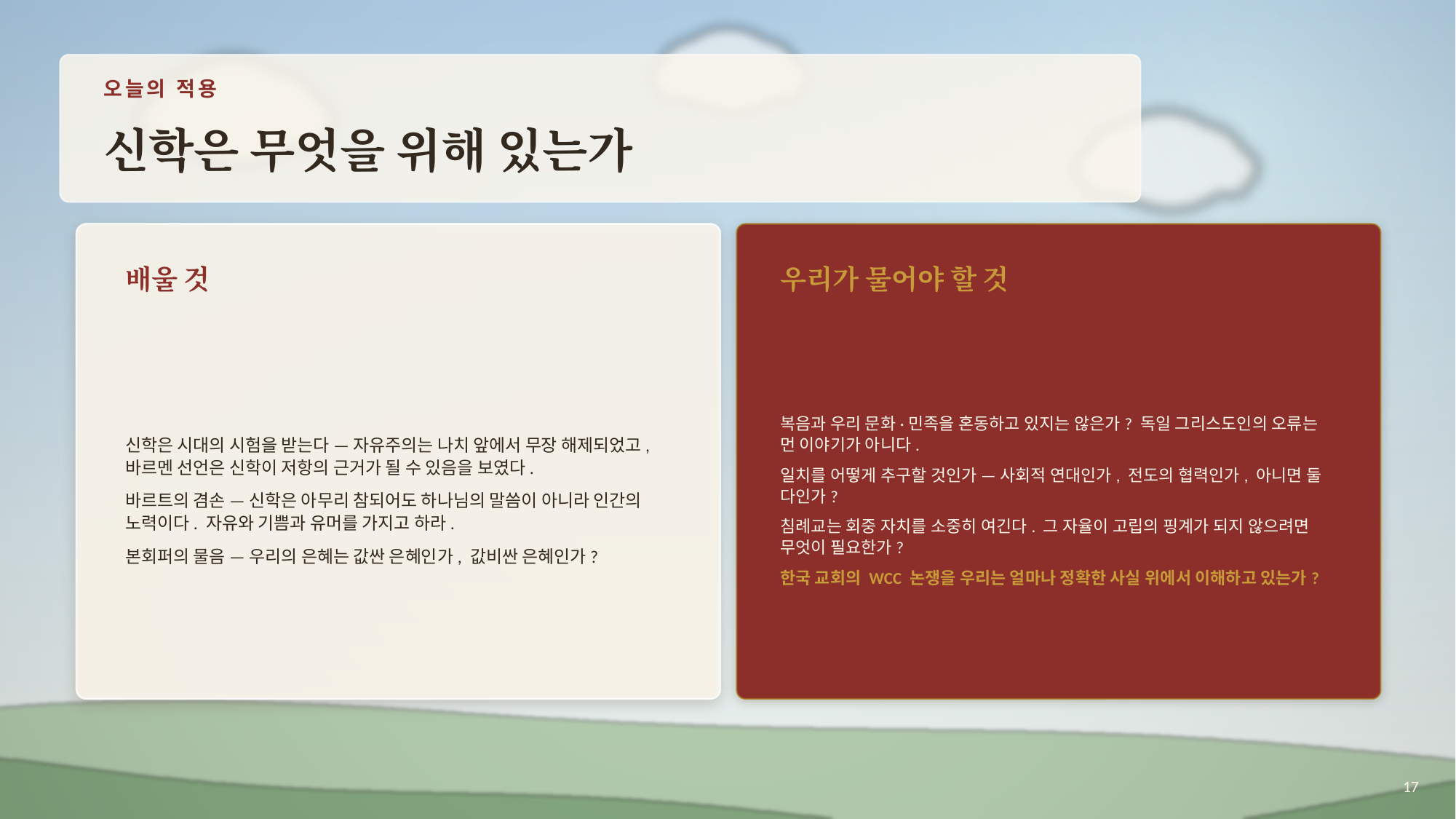

오늘의 적용
신학은 무엇을 위해 있는가

배울 것
우리가 물어야 할 것
신학은 시대의 시험을 받는다 — 자유주의는 나치 앞에서 무장 해제되었고, 바르멘 선언은 신학이 저항의 근거가 될 수 있음을 보였다.
바르트의 겸손 — 신학은 아무리 참되어도 하나님의 말씀이 아니라 인간의 노력이다. 자유와 기쁨과 유머를 가지고 하라.
본회퍼의 물음 — 우리의 은혜는 값싼 은혜인가, 값비싼 은혜인가?
복음과 우리 문화·민족을 혼동하고 있지는 않은가? 독일 그리스도인의 오류는 먼 이야기가 아니다.
일치를 어떻게 추구할 것인가 — 사회적 연대인가, 전도의 협력인가, 아니면 둘 다인가?
침례교는 회중 자치를 소중히 여긴다. 그 자율이 고립의 핑계가 되지 않으려면 무엇이 필요한가?
한국 교회의 WCC 논쟁을 우리는 얼마나 정확한 사실 위에서 이해하고 있는가?
17